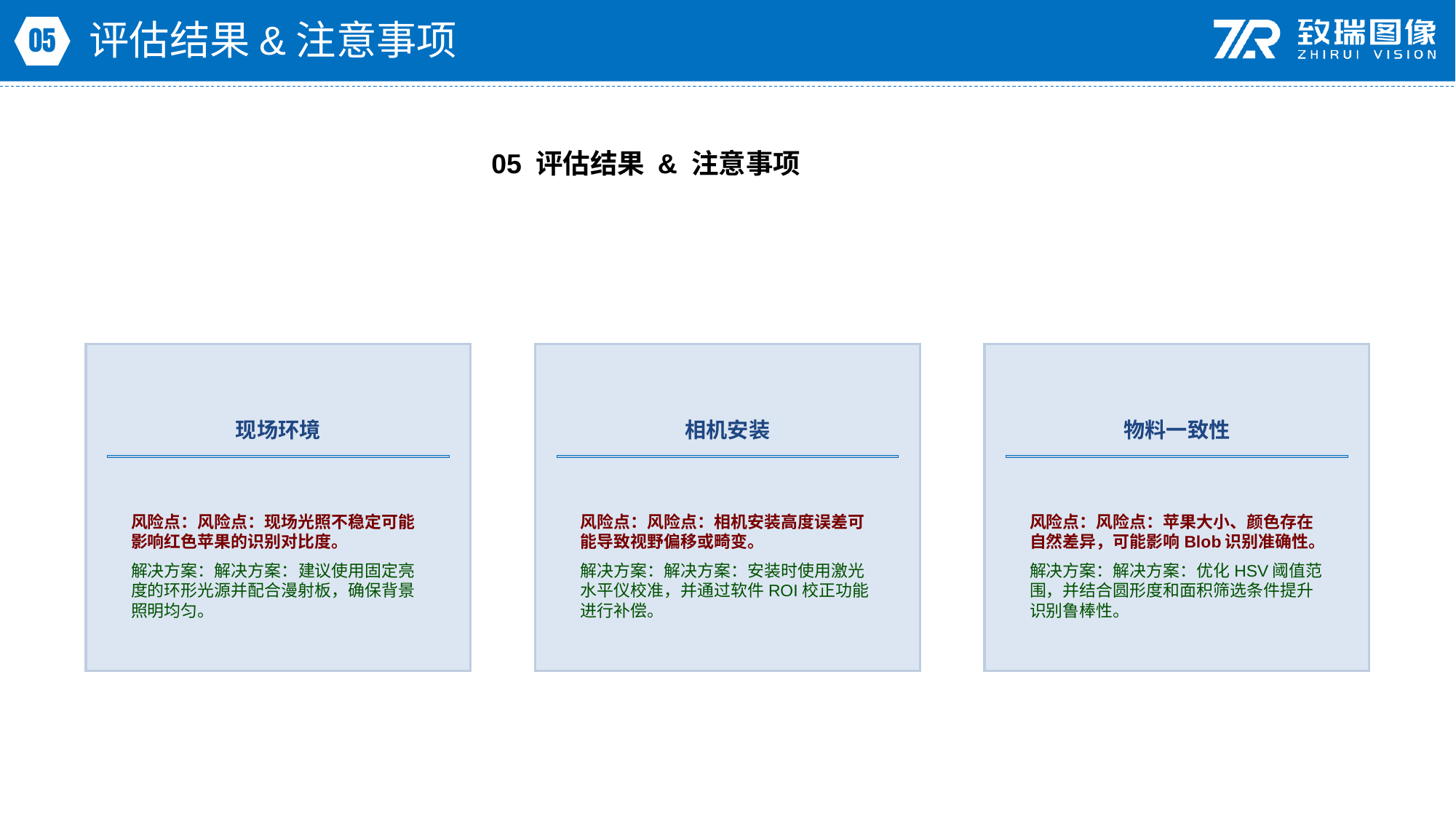

评估结果&注意事项
05

05 评估结果 & 注意事项

现场环境

相机安装

物料一致性

风险点：风险点：现场光照不稳定可能影响红色苹果的识别对比度。
解决方案：解决方案：建议使用固定亮度的环形光源并配合漫射板，确保背景照明均匀。

风险点：风险点：相机安装高度误差可能导致视野偏移或畸变。
解决方案：解决方案：安装时使用激光水平仪校准，并通过软件ROI校正功能进行补偿。

风险点：风险点：苹果大小、颜色存在自然差异，可能影响Blob识别准确性。
解决方案：解决方案：优化HSV阈值范围，并结合圆形度和面积筛选条件提升识别鲁棒性。